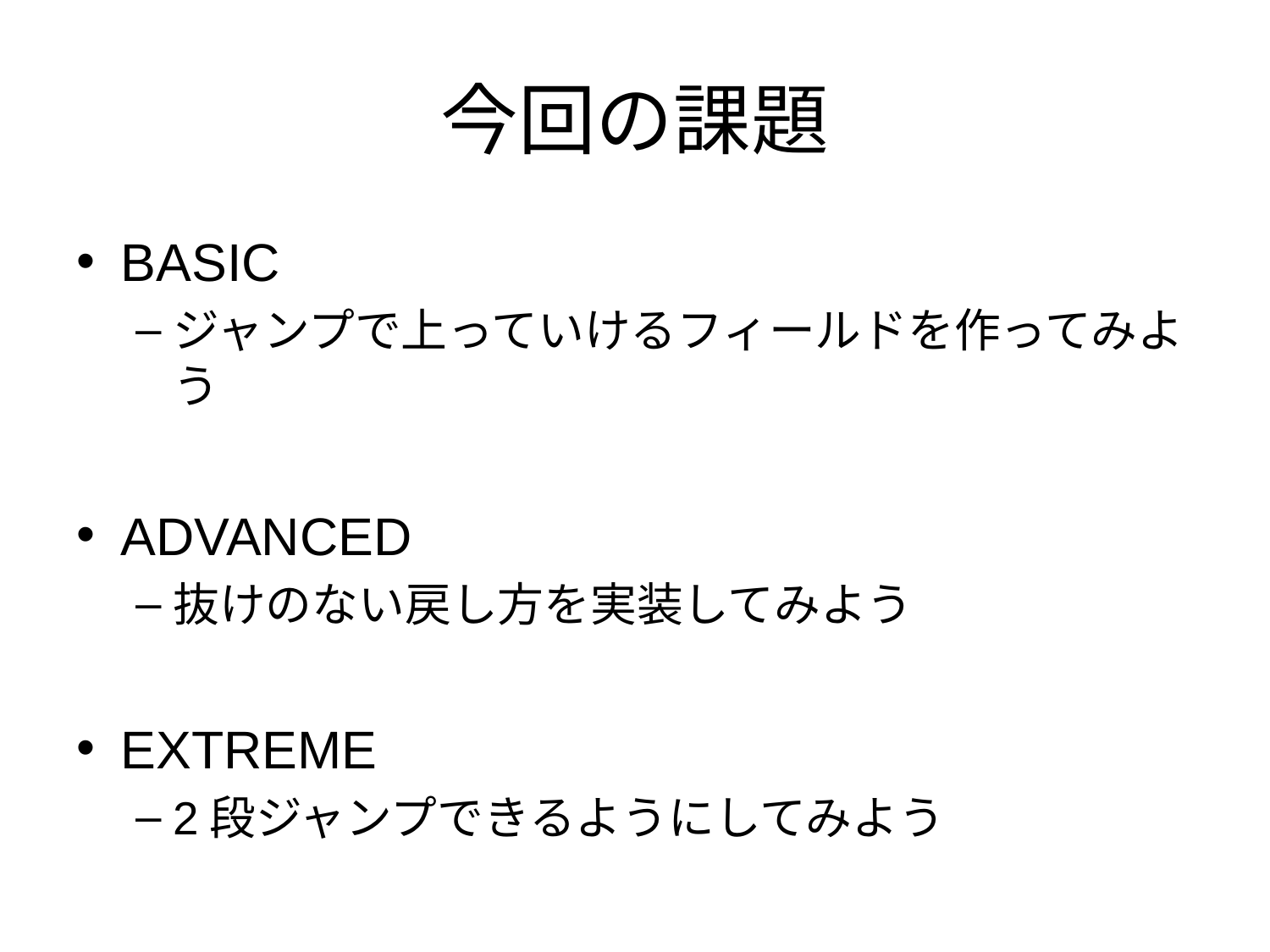

# 今回の課題
BASIC
ジャンプで上っていけるフィールドを作ってみよう

ADVANCED
抜けのない戻し方を実装してみよう

EXTREME
2段ジャンプできるようにしてみよう